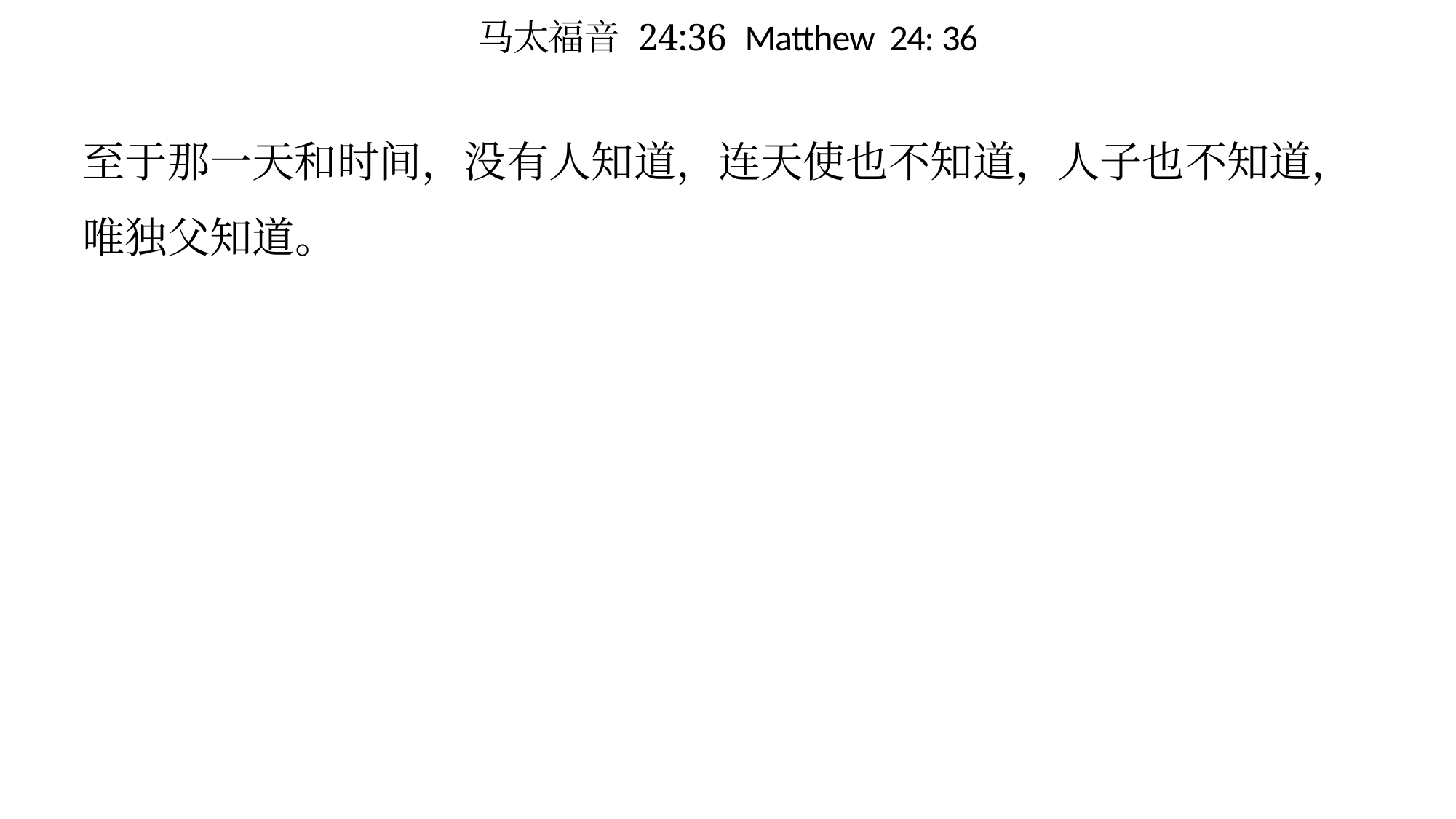

# 马太福音 24:36  Matthew  24: 36
至于那一天和时间，没有人知道，连天使也不知道，人子也不知道，唯独父知道。